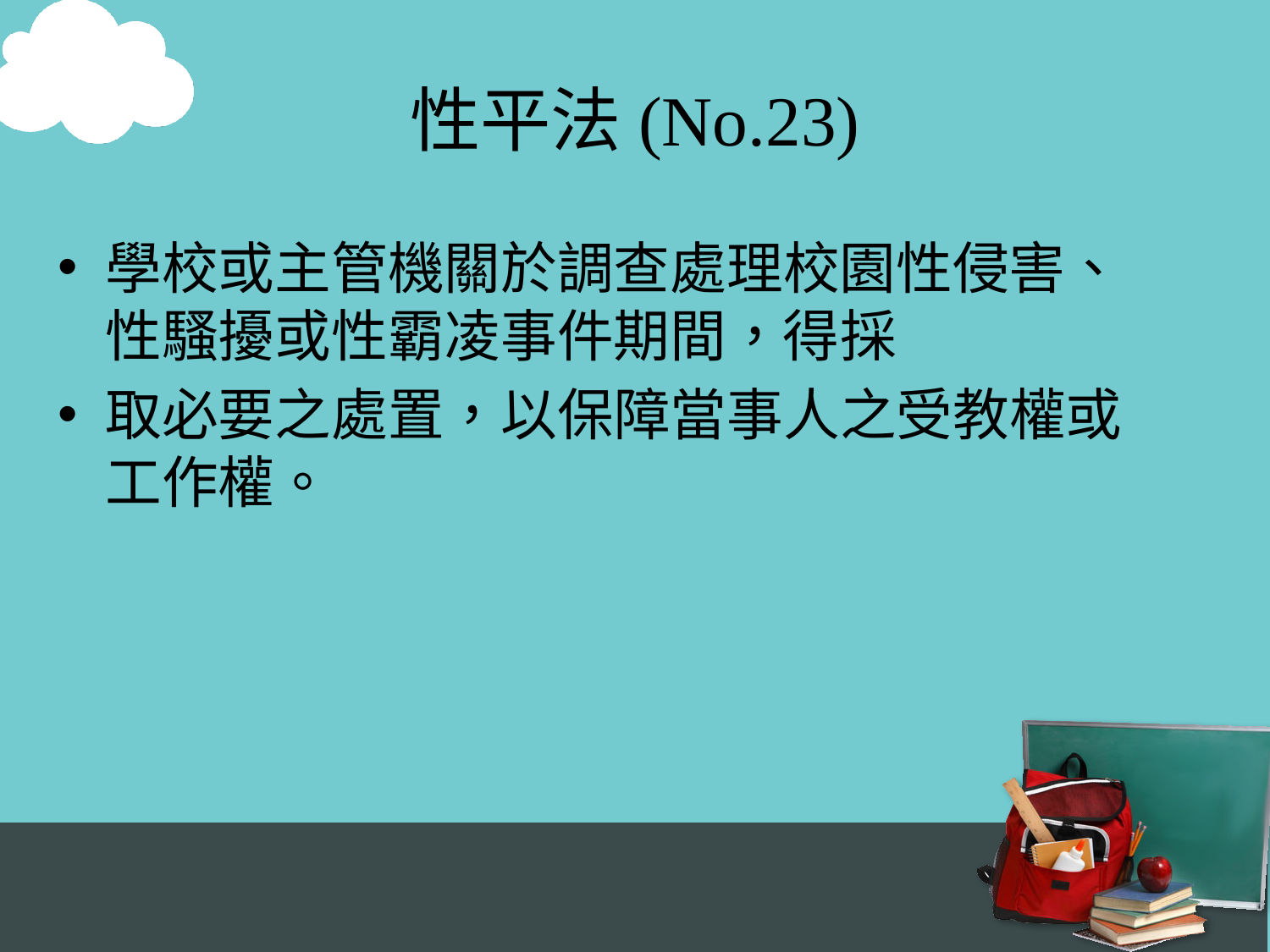

# 性平法(No.23)
學校或主管機關於調查處理校園性侵害、性騷擾或性霸凌事件期間，得採
取必要之處置，以保障當事人之受教權或工作權。